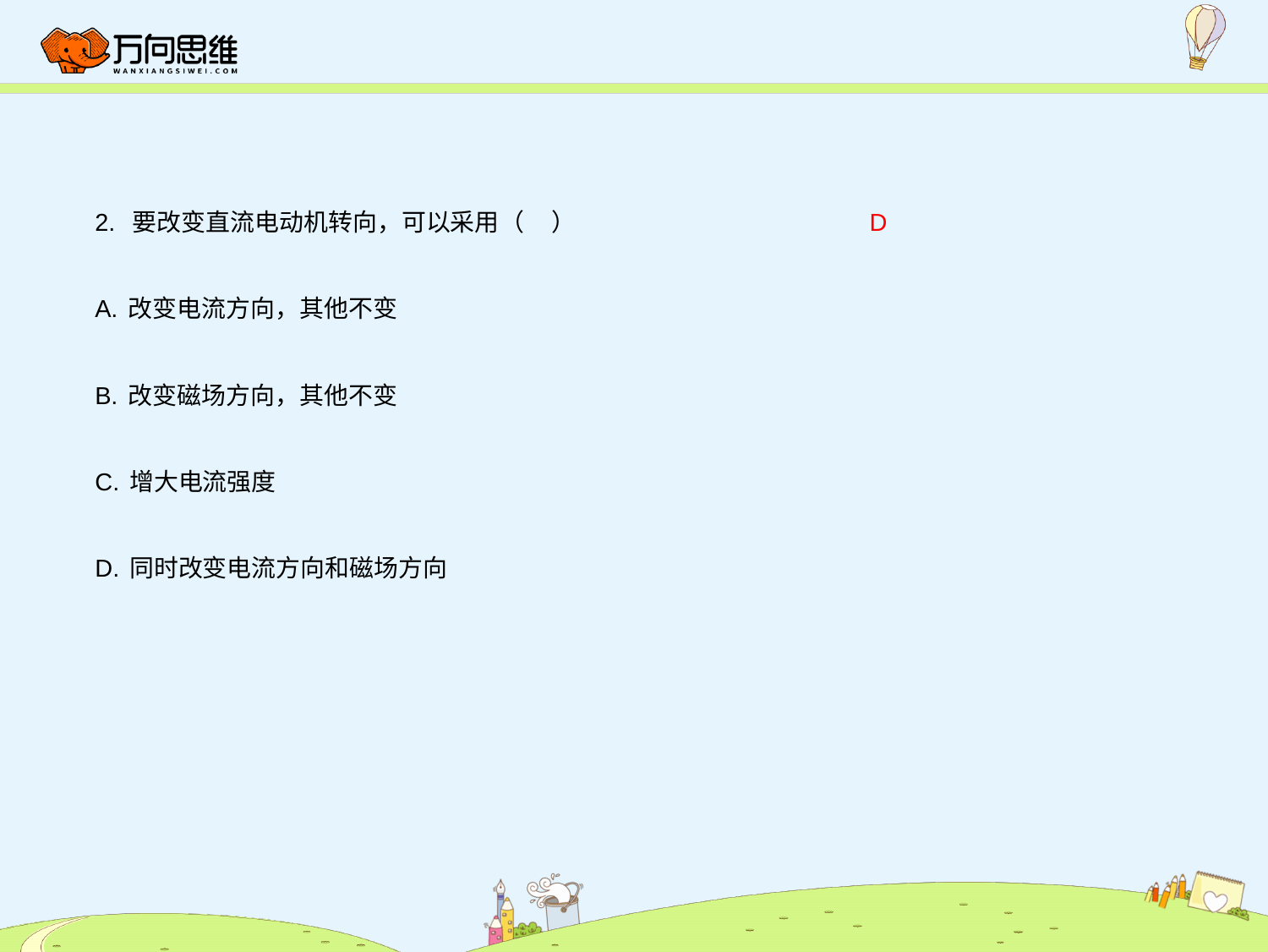

2. 要改变直流电动机转向，可以采用（     ）
A.改变电流方向，其他不变
B.改变磁场方向，其他不变
C.增大电流强度
D.同时改变电流方向和磁场方向
D